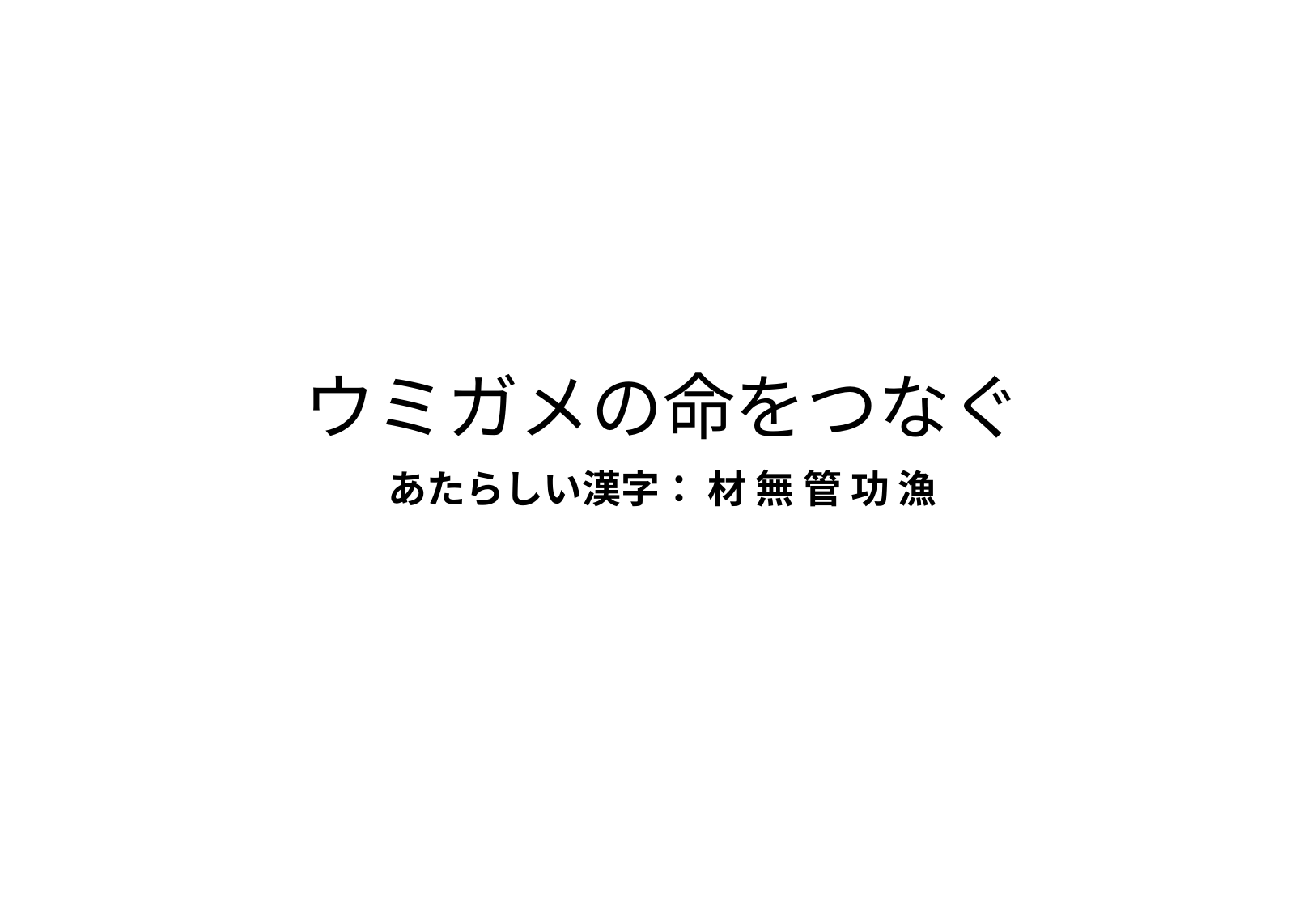

# ウミガメの命をつなぐ
あたらしい漢字： 材 無 管 功 漁